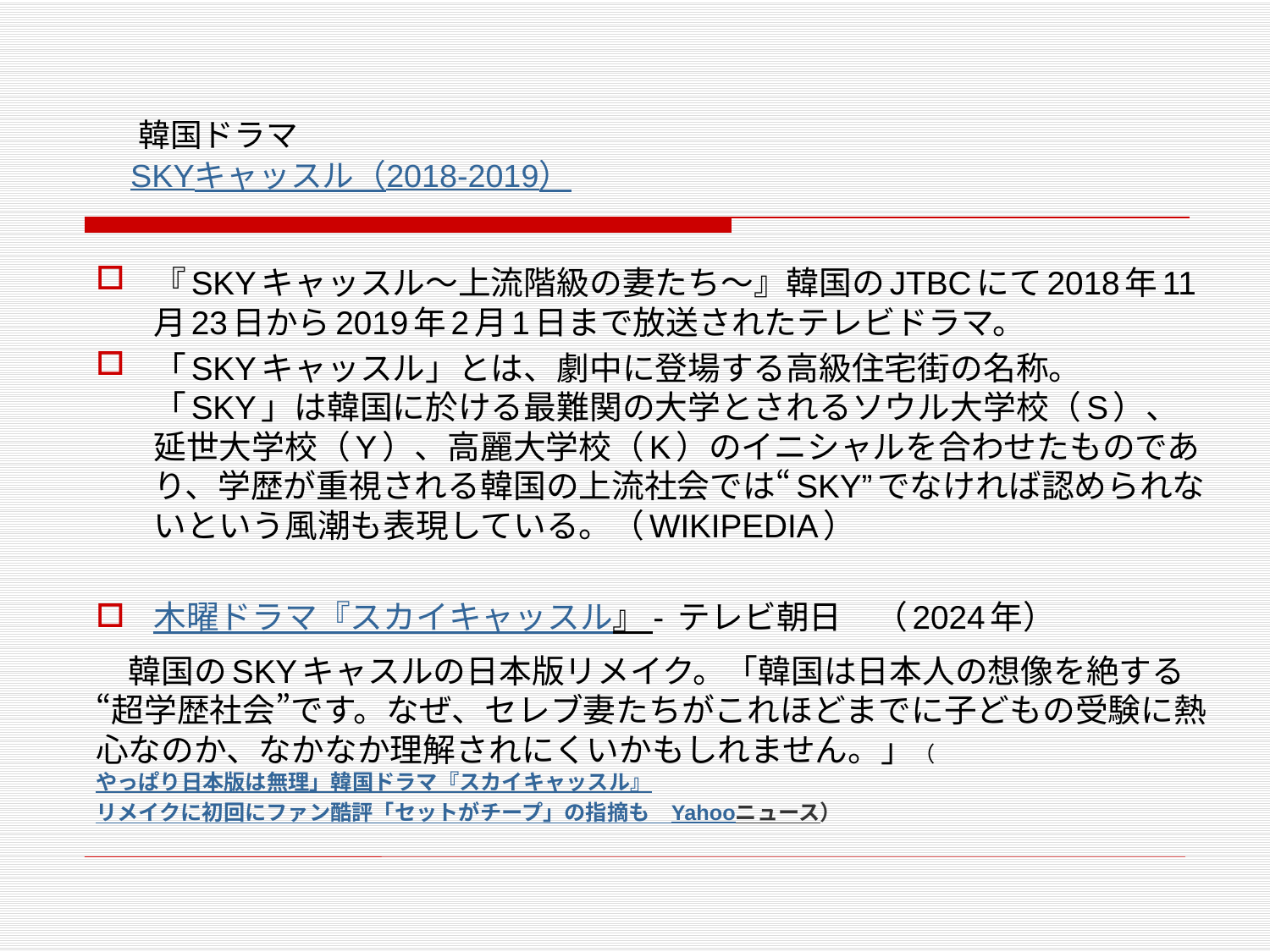

# 韓国ドラマ 　SKYキャッスル（2018-2019）
『SKYキャッスル〜上流階級の妻たち〜』韓国のJTBCにて2018年11月23日から2019年2月1日まで放送されたテレビドラマ。
「SKYキャッスル」とは、劇中に登場する高級住宅街の名称。「SKY」は韓国に於ける最難関の大学とされるソウル大学校（S）、延世大学校（Y）、高麗大学校（K）のイニシャルを合わせたものであり、学歴が重視される韓国の上流社会では“SKY”でなければ認められないという風潮も表現している。（WIKIPEDIA）

木曜ドラマ『スカイキャッスル』 - テレビ朝日　（2024年）
　韓国のSKYキャスルの日本版リメイク。「韓国は日本人の想像を絶する“超学歴社会”です。なぜ、セレブ妻たちがこれほどまでに子どもの受験に熱心なのか、なかなか理解されにくいかもしれません。」（やっぱり日本版は無理」韓国ドラマ『スカイキャッスル』リメイクに初回にファン酷評「セットがチープ」の指摘も　Yahooニュース）